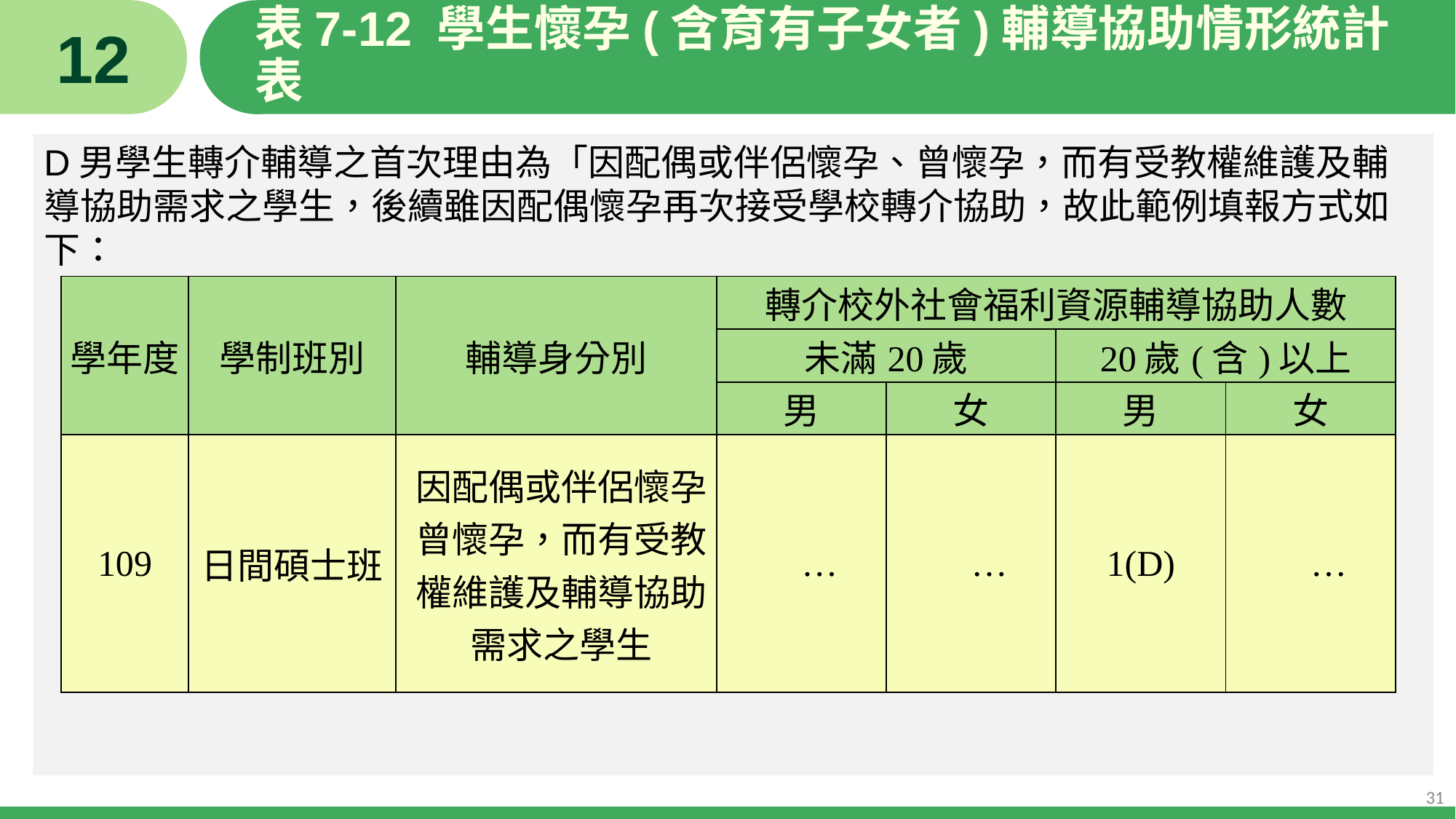

12
# 表7-12 學生懷孕(含育有子女者)輔導協助情形統計表
D男學生轉介輔導之首次理由為「因配偶或伴侶懷孕、曾懷孕，而有受教權維護及輔導協助需求之學生，後續雖因配偶懷孕再次接受學校轉介協助，故此範例填報方式如下：
| 學年度 | 學制班別 | 輔導身分別 | 轉介校外社會福利資源輔導協助人數 |  |  |  |
| --- | --- | --- | --- | --- | --- | --- |
|  |  |  | 未滿20歲 |  | 20歲(含)以上 |  |
|  |  |  | 男 | 女 | 男 | 女 |
| 109 | 日間碩士班 | 因配偶或伴侶懷孕、曾懷孕，而有受教權維護及輔導協助需求之學生 | … | … | 1(D) | … |
31